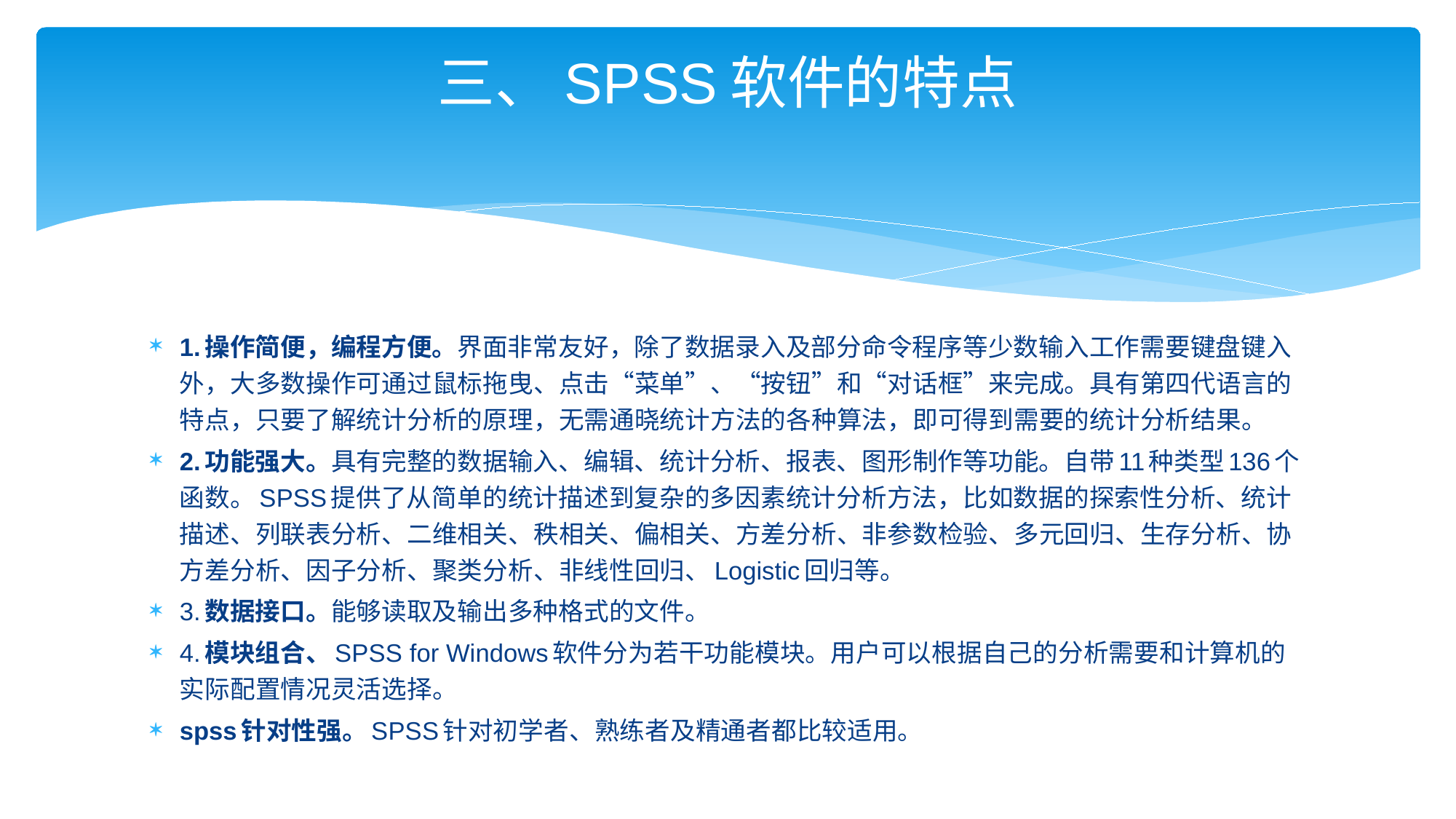

# 三、SPSS软件的特点
1.操作简便，编程方便。界面非常友好，除了数据录入及部分命令程序等少数输入工作需要键盘键入外，大多数操作可通过鼠标拖曳、点击“菜单”、“按钮”和“对话框”来完成。具有第四代语言的特点，只要了解统计分析的原理，无需通晓统计方法的各种算法，即可得到需要的统计分析结果。
2.功能强大。具有完整的数据输入、编辑、统计分析、报表、图形制作等功能。自带11种类型136个函数。SPSS提供了从简单的统计描述到复杂的多因素统计分析方法，比如数据的探索性分析、统计描述、列联表分析、二维相关、秩相关、偏相关、方差分析、非参数检验、多元回归、生存分析、协方差分析、因子分析、聚类分析、非线性回归、Logistic回归等。
3.数据接口。能够读取及输出多种格式的文件。
4.模块组合、SPSS for Windows软件分为若干功能模块。用户可以根据自己的分析需要和计算机的实际配置情况灵活选择。
spss针对性强。SPSS针对初学者、熟练者及精通者都比较适用。